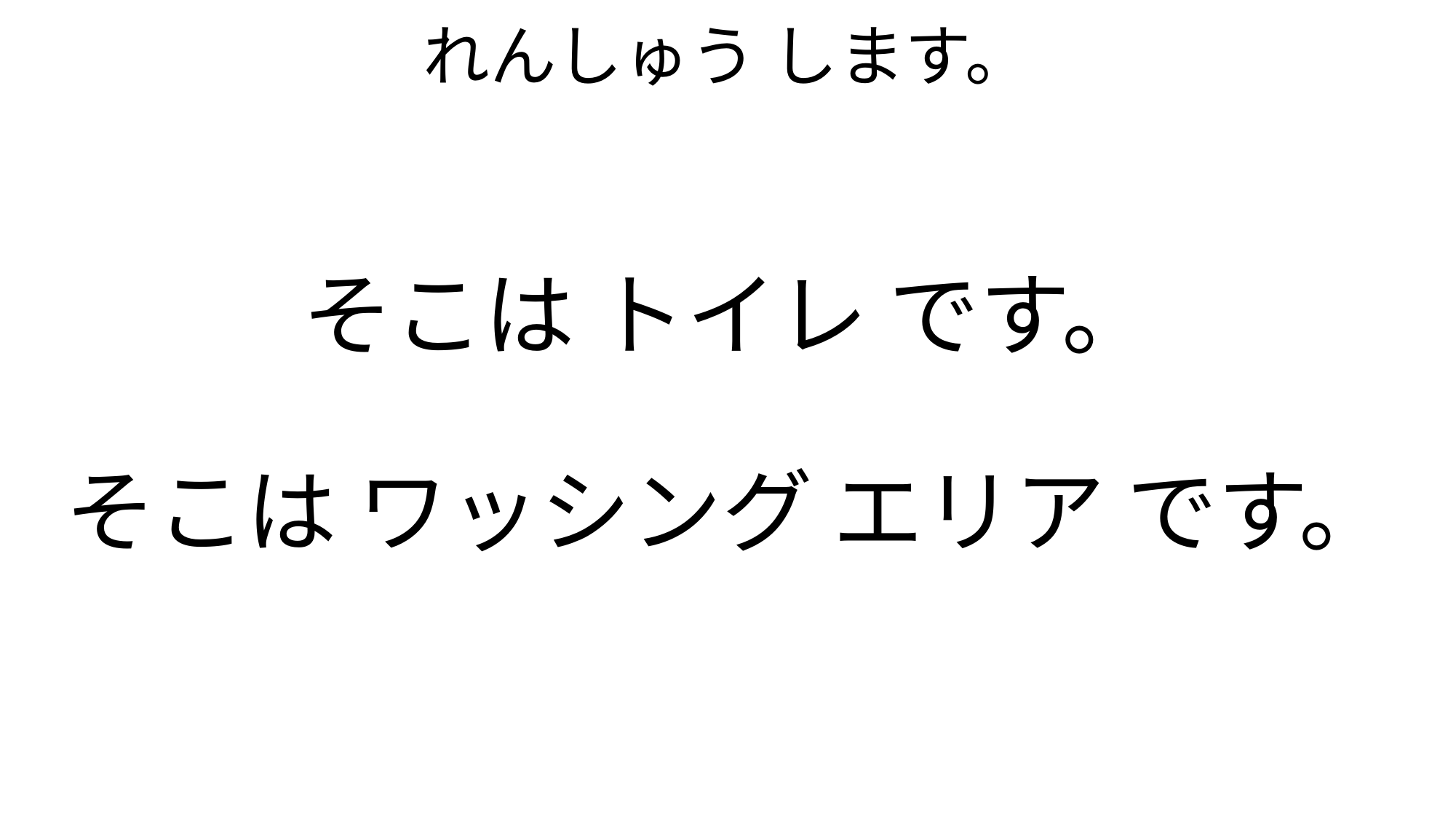

# れんしゅう します。
そこは トイレ です。
そこは ワッシング エリア です。